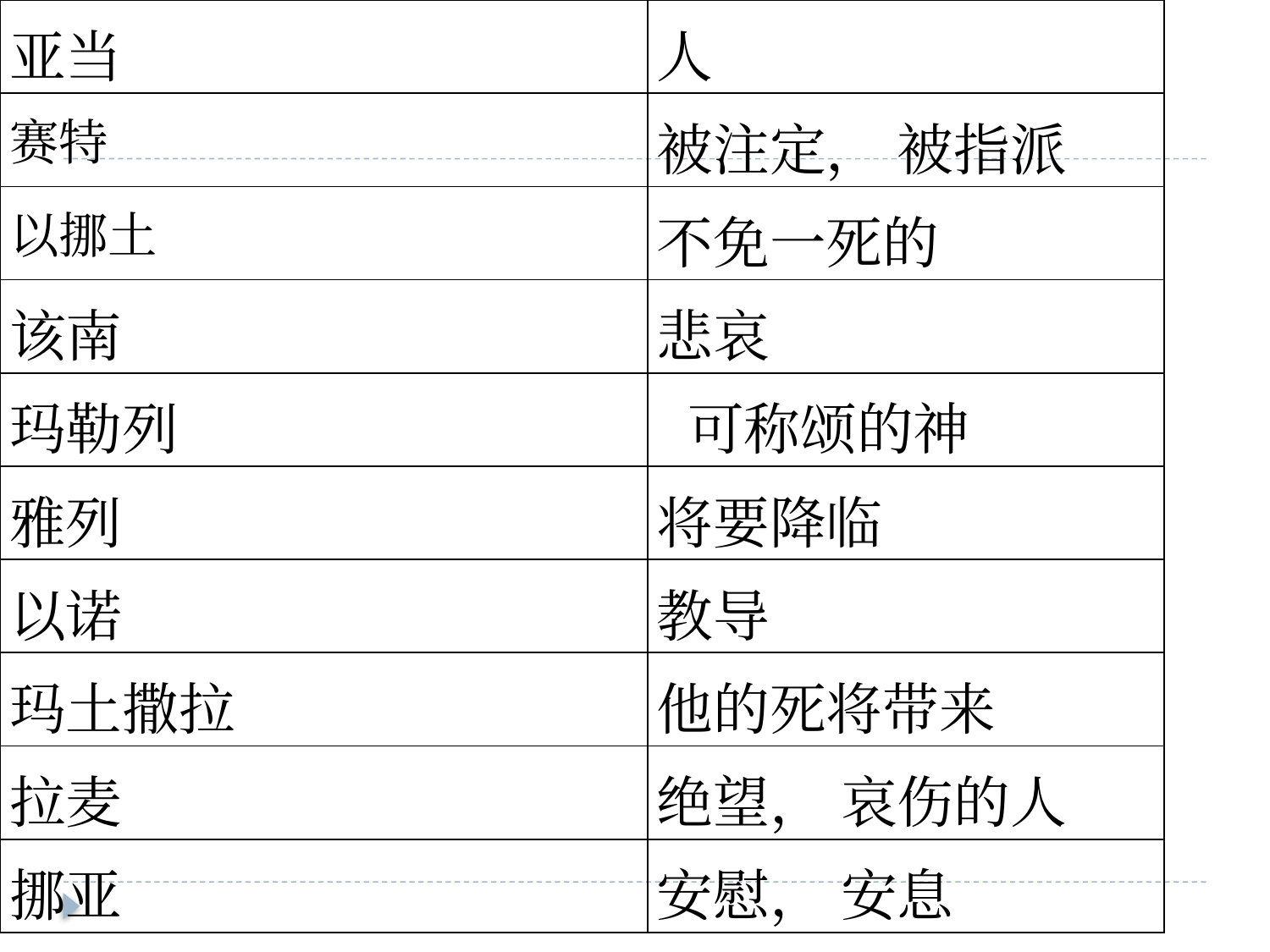

| 亚当 | 人 |
| --- | --- |
| 赛特 | 被注定， 被指派 |
| 以挪土 | 不免一死的 |
| 该南 | 悲哀 |
| 玛勒列 | 可称颂的神 |
| 雅列 | 将要降临 |
| 以诺 | 教导 |
| 玛土撒拉 | 他的死将带来 |
| 拉麦 | 绝望， 哀伤的人 |
| 挪亚 | 安慰， 安息 |